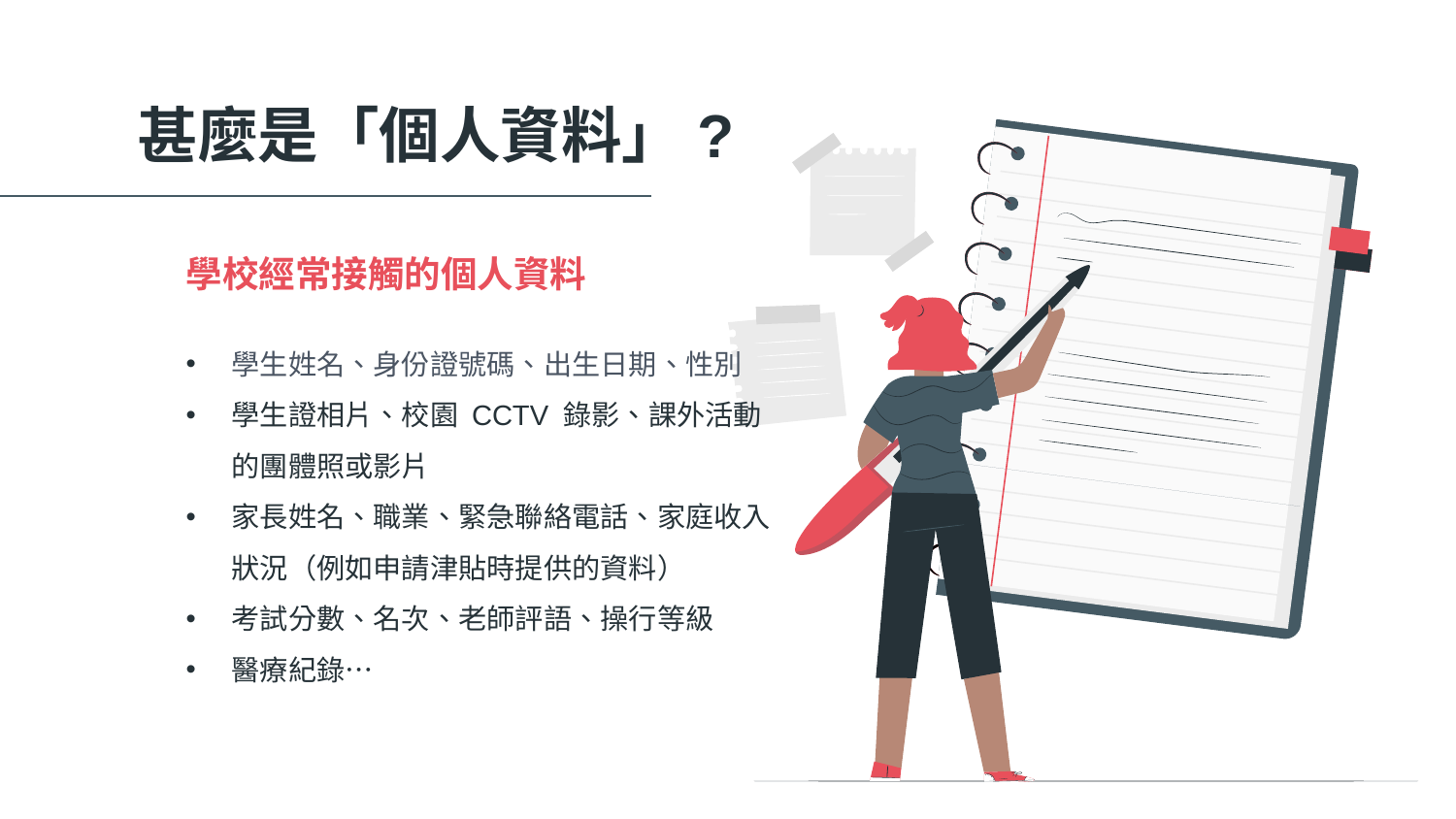

甚麼是「個人資料」?

# 學校經常接觸的個人資料
學生姓名、身份證號碼、出生日期、性別
學生證相片、校園 CCTV 錄影、課外活動的團體照或影片
家長姓名、職業、緊急聯絡電話、家庭收入狀況（例如申請津貼時提供的資料）
考試分數、名次、老師評語、操行等級
醫療紀錄…